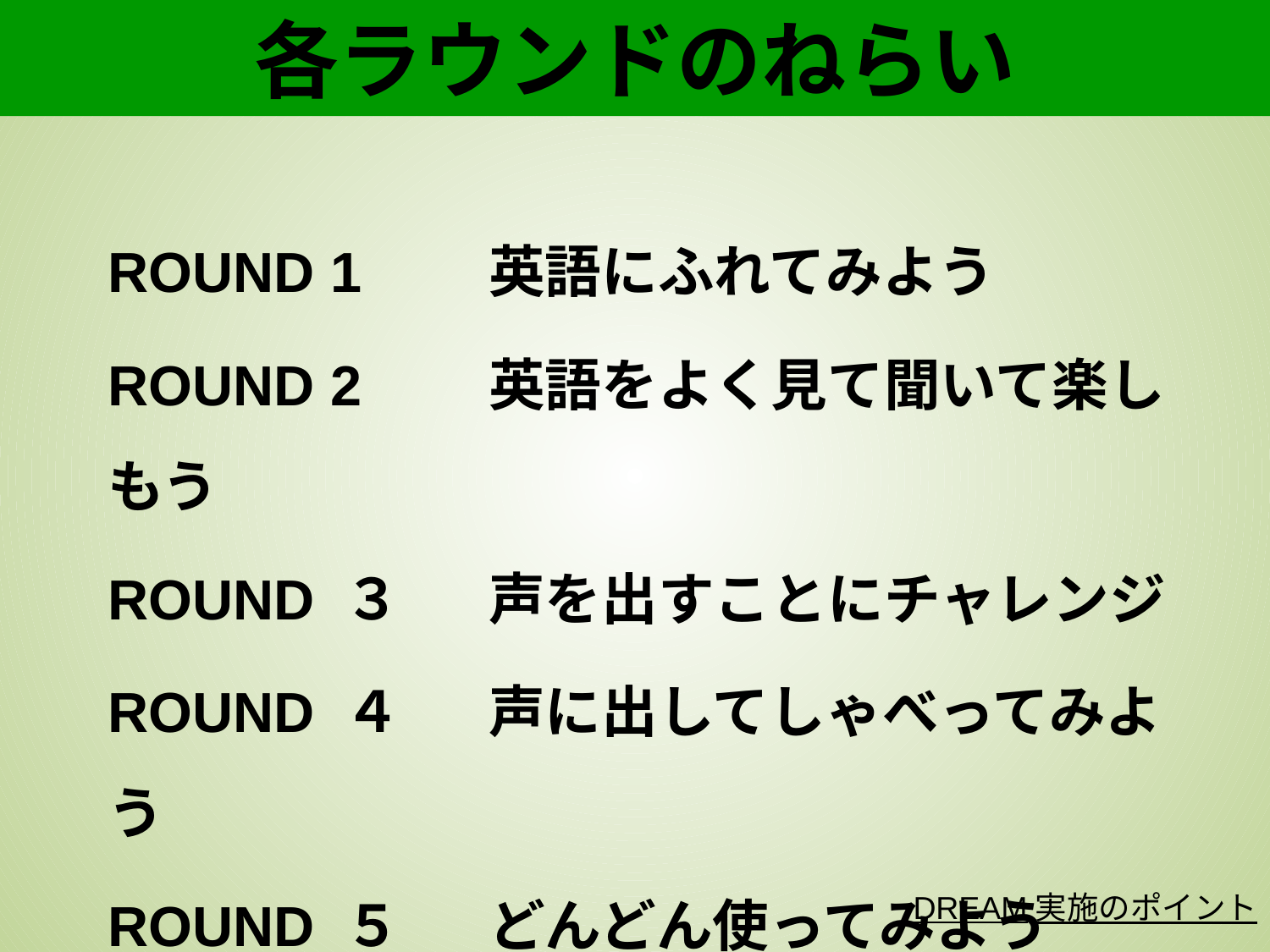

# 各ラウンドのねらい
ROUND 1	英語にふれてみよう
ROUND 2	英語をよく見て聞いて楽しもう
ROUND ３	声を出すことにチャレンジ
ROUND ４	声に出してしゃべってみよう
ROUND ５	どんどん使ってみよう
DREAM実施のポイント